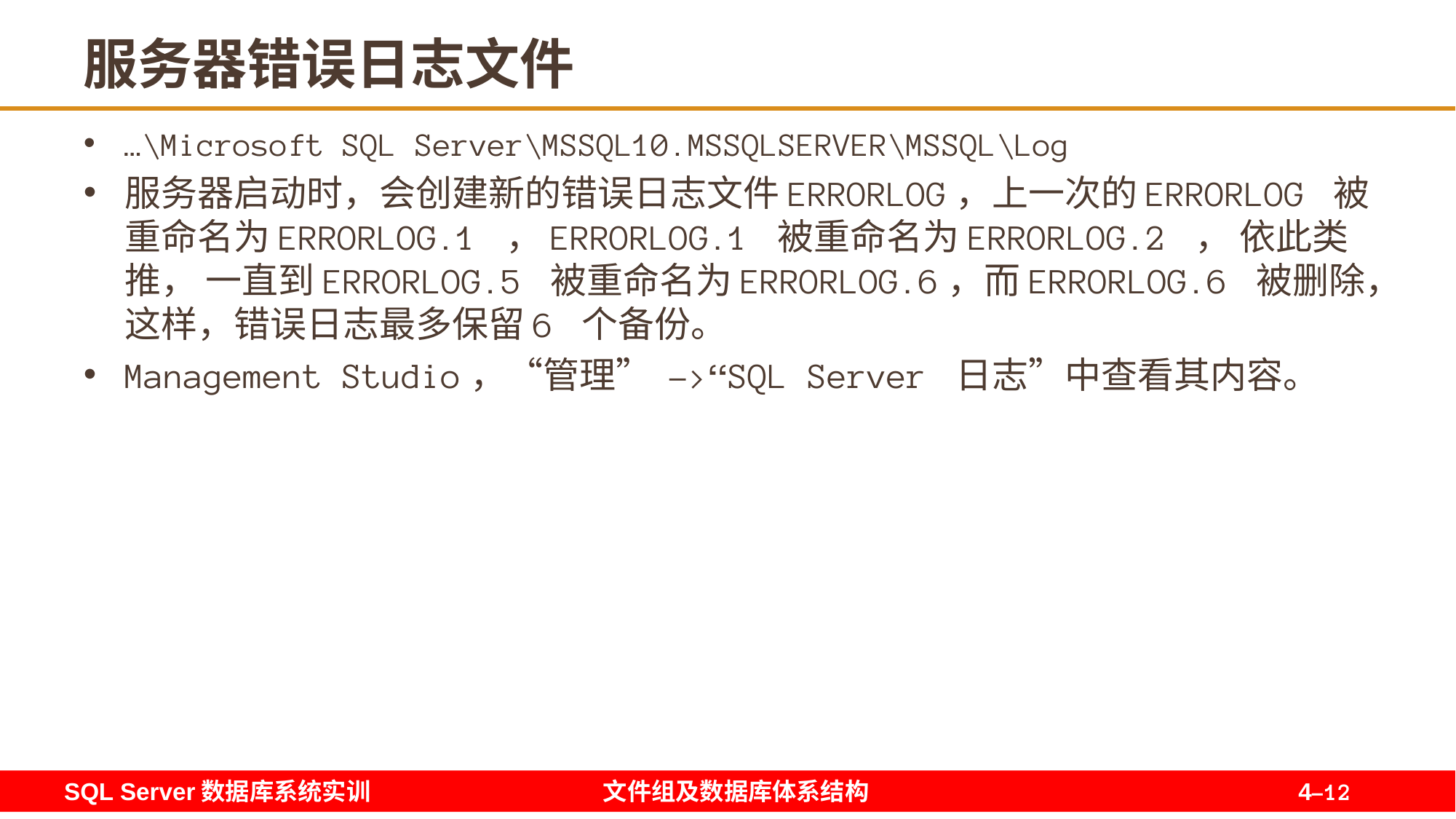

12
# 服务器错误日志文件
…\Microsoft SQL Server\MSSQL10.MSSQLSERVER\MSSQL\Log
服务器启动时，会创建新的错误日志文件ERRORLOG，上一次的ERRORLOG 被重命名为ERRORLOG.1 ，ERRORLOG.1 被重命名为ERRORLOG.2 ， 依此类推， 一直到ERRORLOG.5 被重命名为ERRORLOG.6，而ERRORLOG.6 被删除，这样，错误日志最多保留6 个备份。
Management Studio，“管理” ->“SQL Server 日志”中查看其内容。